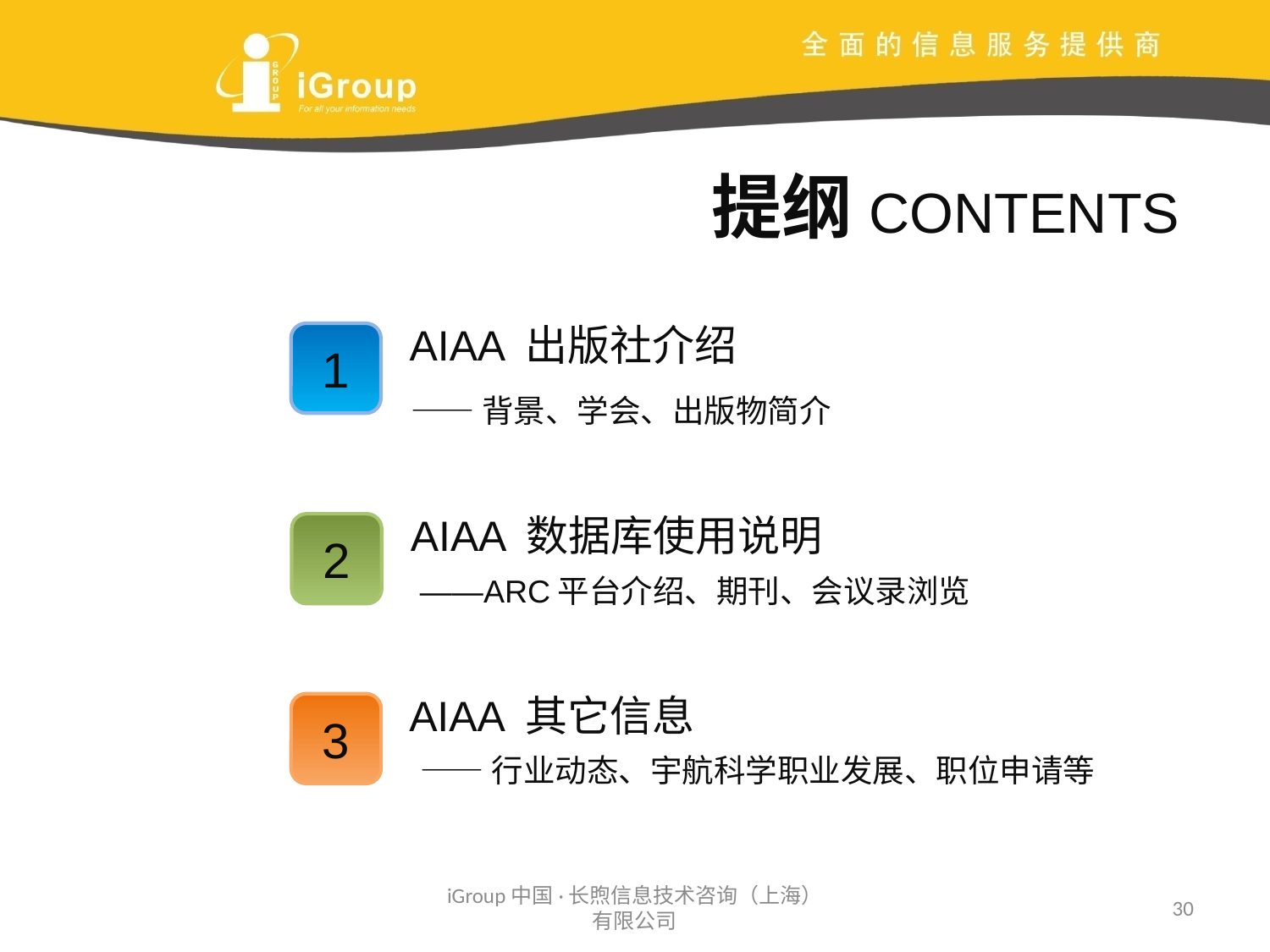

提纲CONTENTS
AIAA 出版社介绍
1
——背景、学会、出版物简介
AIAA 数据库使用说明
2
 ——ARC平台介绍、期刊、会议录浏览
AIAA 其它信息
3
 ——行业动态、宇航科学职业发展、职位申请等
iGroup中国·长煦信息技术咨询（上海）有限公司
30